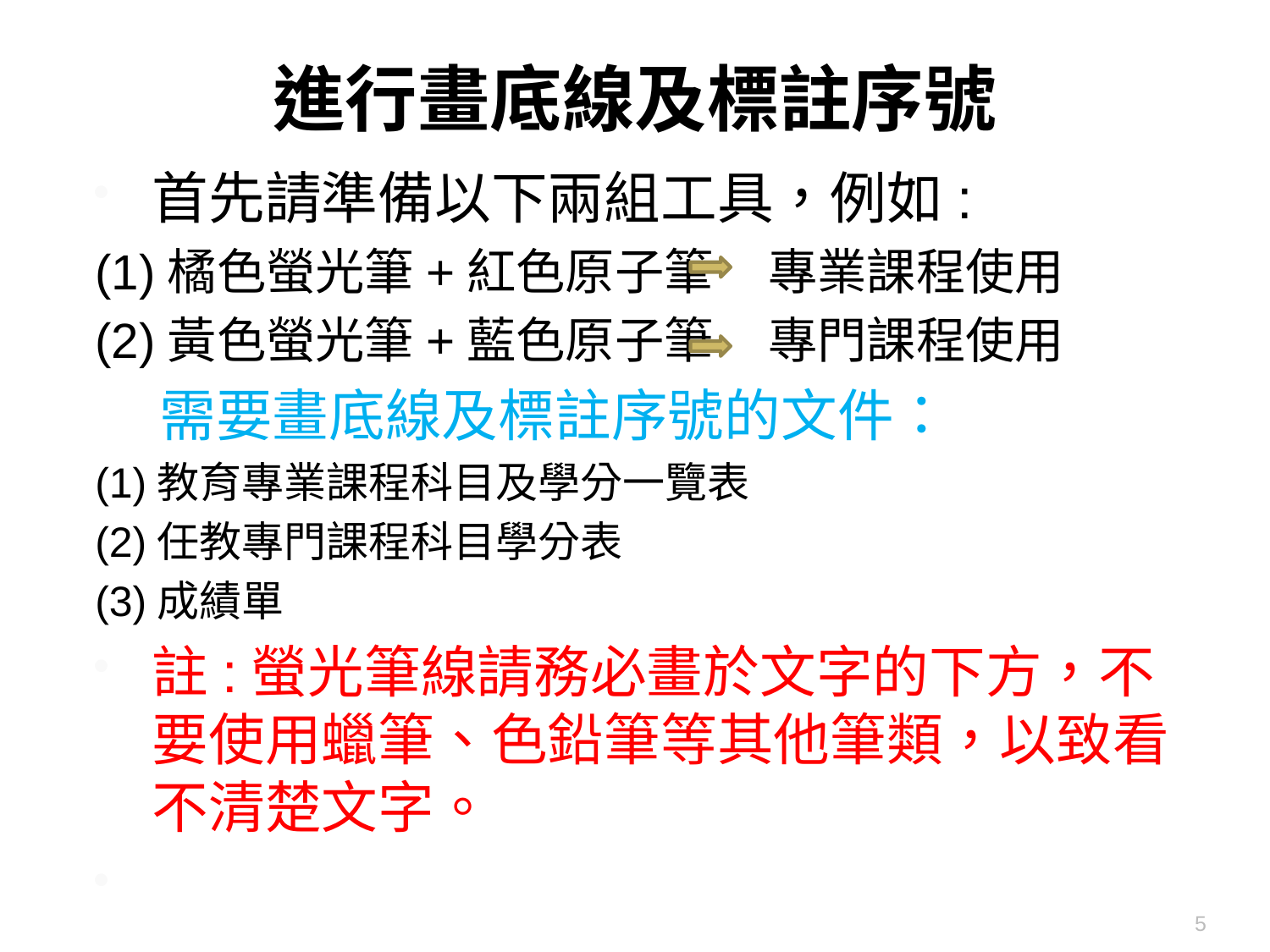

# 進行畫底線及標註序號
首先請準備以下兩組工具，例如:
(1)橘色螢光筆+紅色原子筆     專業課程使用
(2)黃色螢光筆+藍色原子筆     專門課程使用
    需要畫底線及標註序號的文件：
(1)教育專業課程科目及學分一覽表
(2)任教專門課程科目學分表
(3)成績單
註:螢光筆線請務必畫於文字的下方，不要使用蠟筆、色鉛筆等其他筆類，以致看不清楚文字。

5